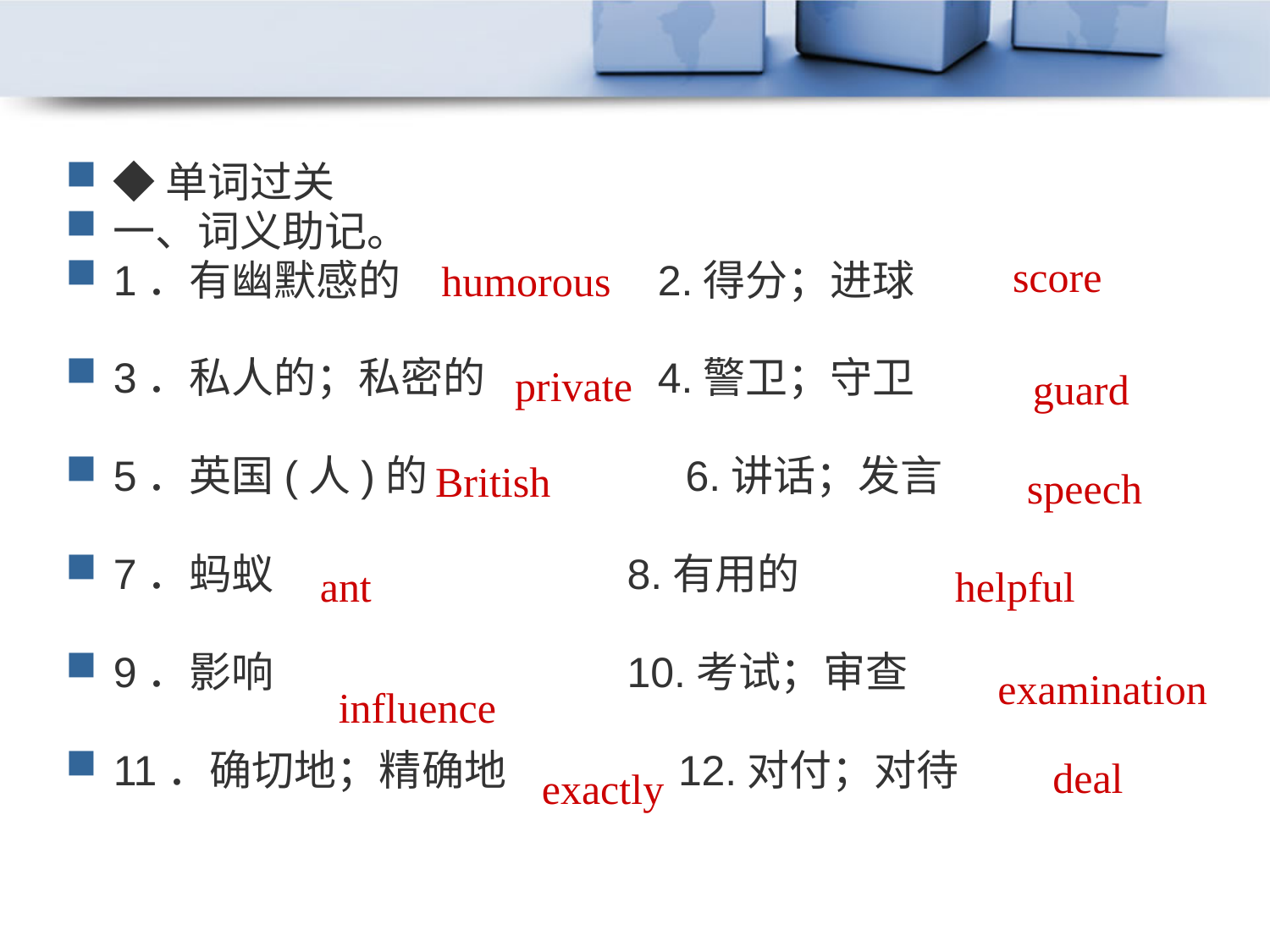

◆单词过关
一、词义助记。
1．有幽默感的               　　  2.得分；进球

3．私人的；私密的                 4.警卫；守卫

5．英国(人)的                          6.讲话；发言

7．蚂蚁                                    8.有用的

9．影响                                    10.考试；审查

11．确切地；精确地                 12.对付；对待
score
humorous
private
guard
British
speech
ant
helpful
examination
influence
deal
exactly